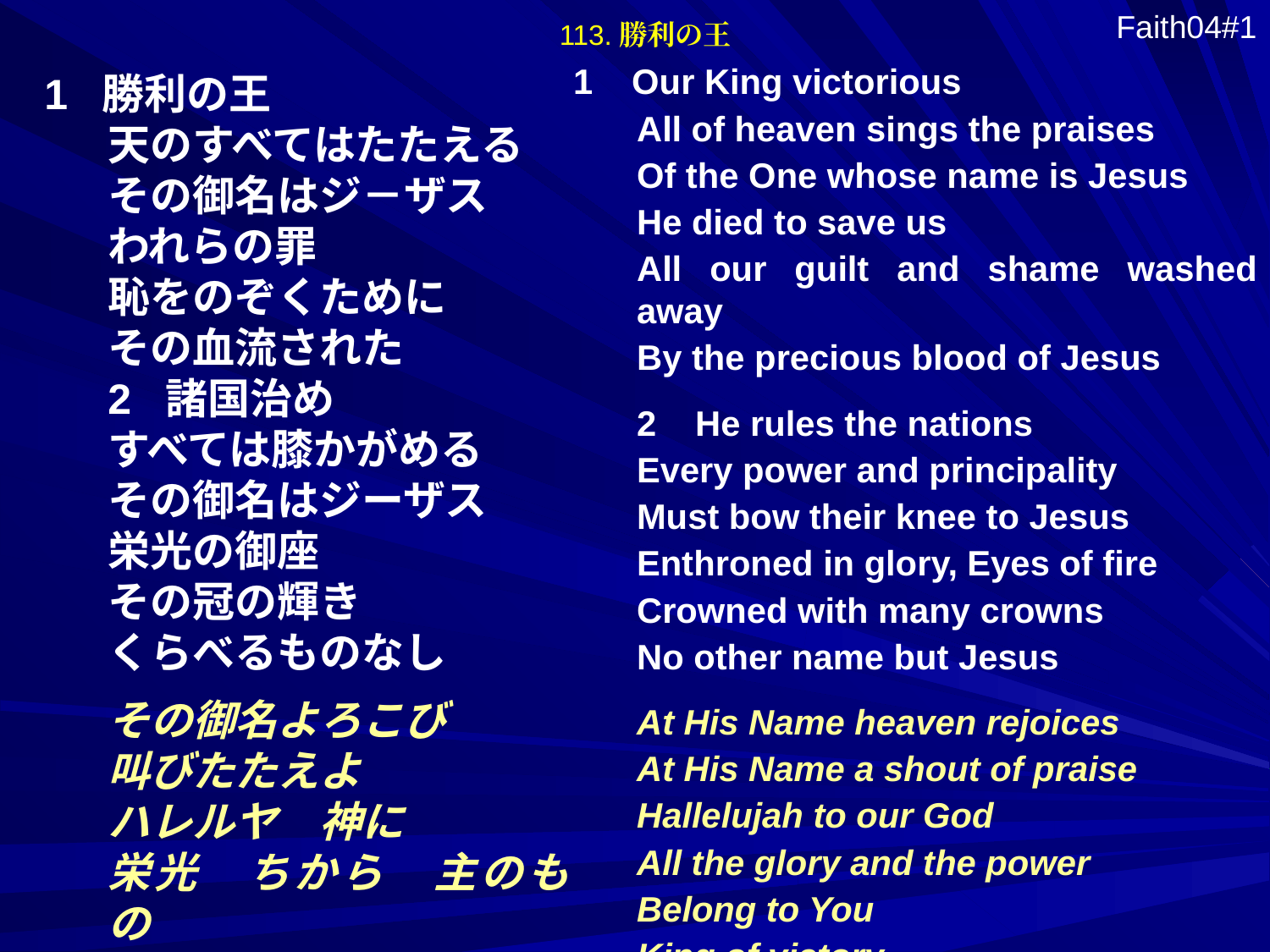

113.勝利の王
Faith04#1
1    Our King victorious
All of heaven sings the praises
Of the One whose name is Jesus
He died to save us
All our guilt and shame washed away
By the precious blood of Jesus

2    He rules the nations
Every power and principality
Must bow their knee to Jesus
Enthroned in glory, Eyes of fire
Crowned with many crowns
No other name but Jesus

At His Name heaven rejoices
At His Name a shout of praise
Hallelujah to our God
All the glory and the power
Belong to You
King of victory

1  勝利の王
天のすべてはたたえる
その御名はジ－ザス
われらの罪
恥をのぞくために
その血流された
2  諸国治め
すべては膝かがめる
その御名はジーザス
栄光の御座
その冠の輝き
くらべるものなし

その御名よろこび
叫びたたえよ
ハレルヤ　神に
栄光　ちから　主のもの
勝利の王